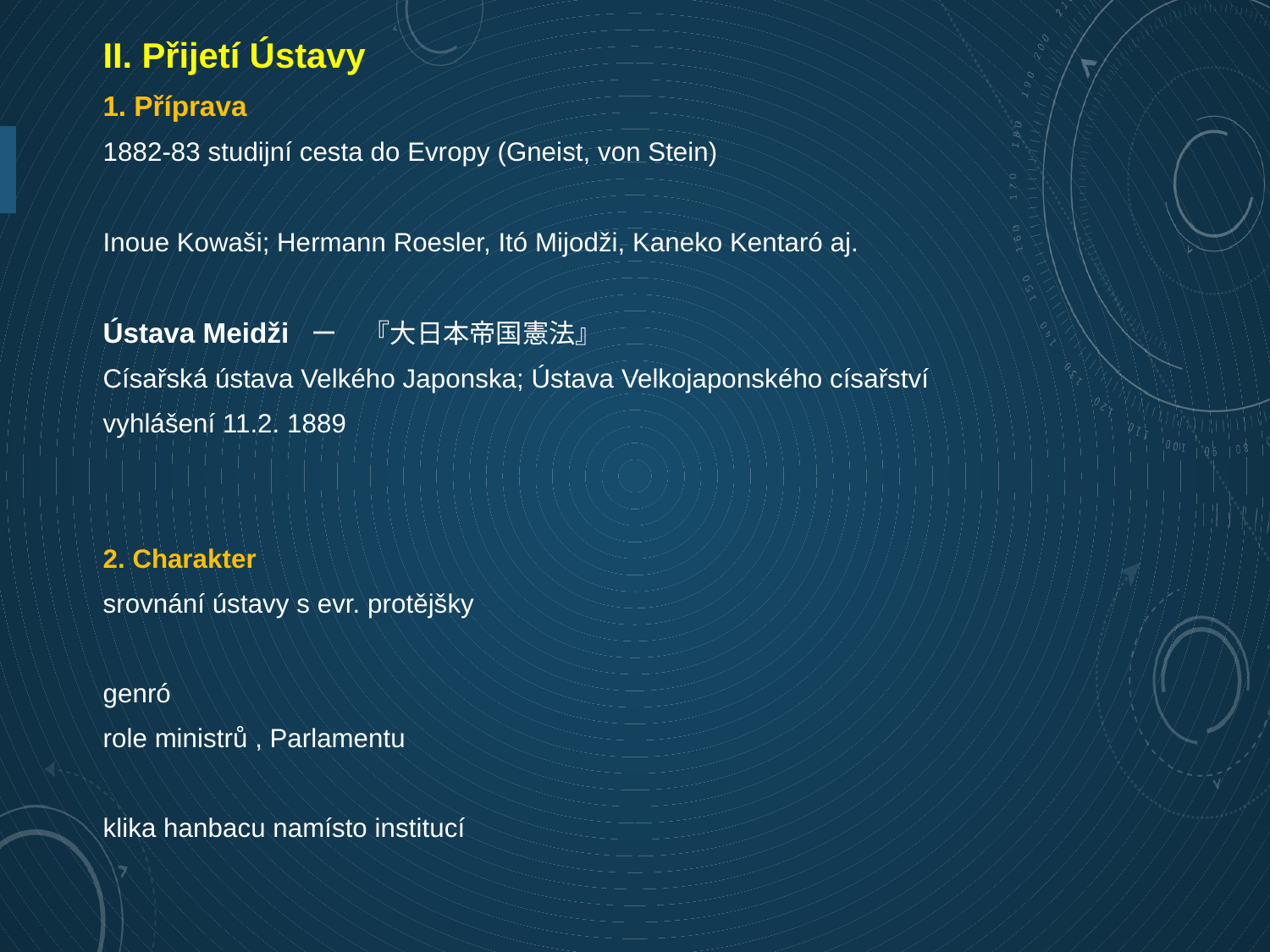

II. Přijetí Ústavy
1. Příprava
1882-83 studijní cesta do Evropy (Gneist, von Stein)

Inoue Kowaši; Hermann Roesler, Itó Mijodži, Kaneko Kentaró aj.

Ústava Meidži  ー　『大日本帝国憲法』
Císařská ústava Velkého Japonska; Ústava Velkojaponského císařství
vyhlášení 11.2. 1889

2. Charakter
srovnání ústavy s evr. protějšky

genró
role ministrů , Parlamentu

klika hanbacu namísto institucí